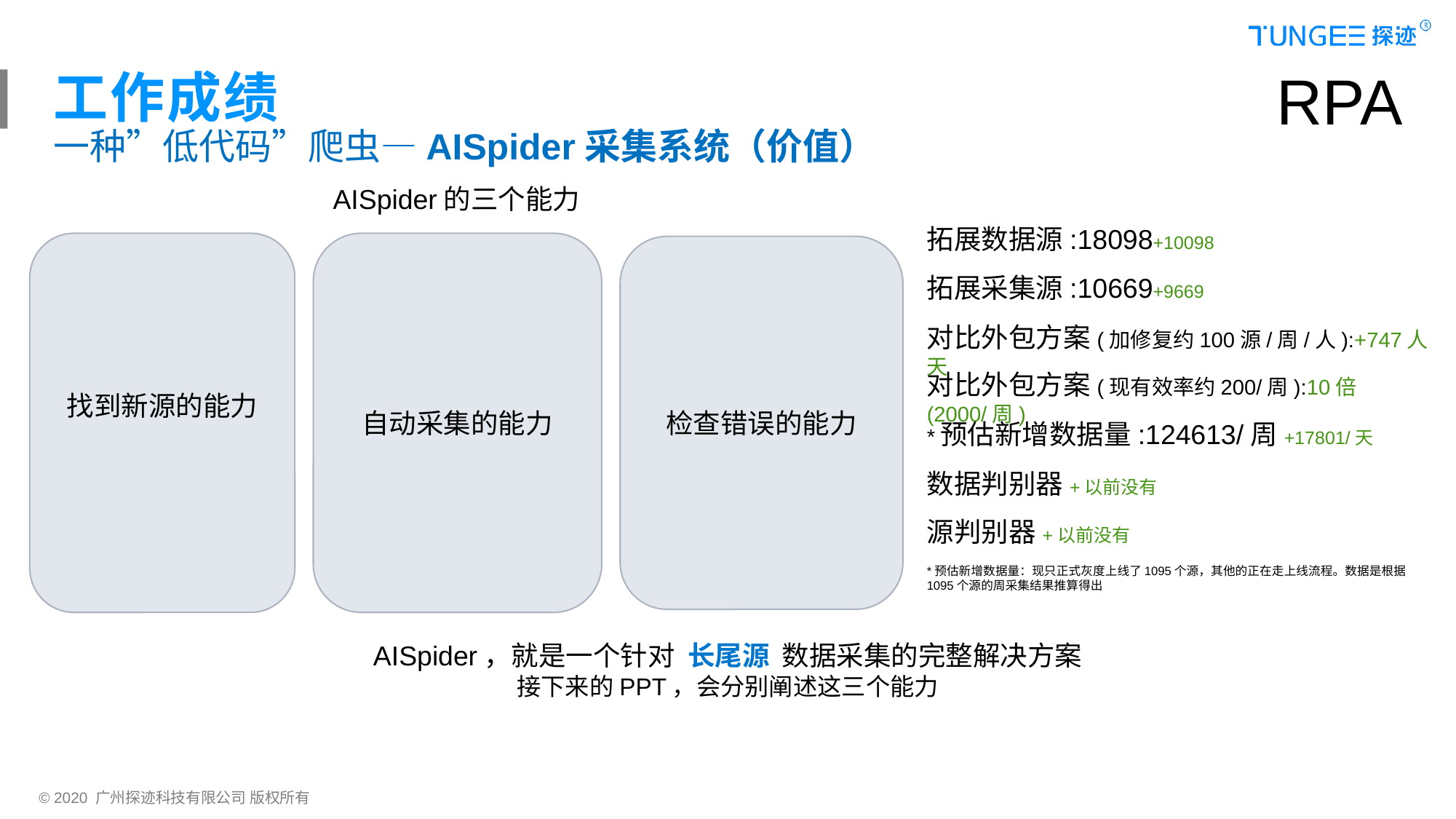

工作成绩
RPA

一种”低代码”爬虫—AISpider采集系统（价值）
AISpider的三个能力
拓展数据源:18098+10098

找到新源的能力

自动采集的能力

检查错误的能力
拓展采集源:10669+9669
对比外包方案(加修复约100源/周/人):+747人天
对比外包方案(现有效率约200/周):10倍(2000/周)
*预估新增数据量:124613/周+17801/天
数据判别器+以前没有
源判别器+以前没有
*预估新增数据量：现只正式灰度上线了1095个源，其他的正在走上线流程。数据是根据1095个源的周采集结果推算得出
AISpider，就是一个针对  长尾源  数据采集的完整解决方案
接下来的PPT，会分别阐述这三个能力
10